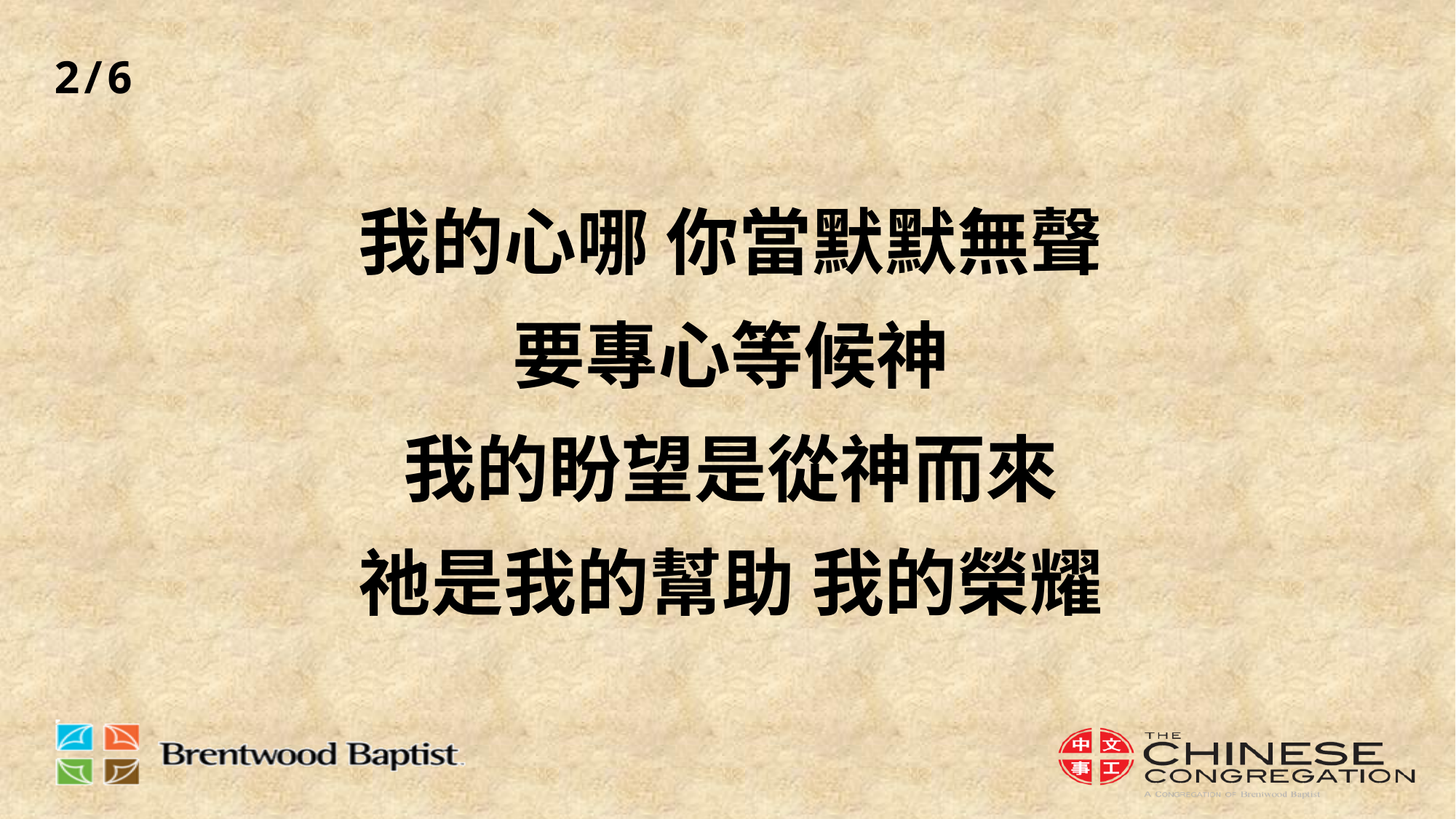

2/6
# 我的心哪 你當默默無聲 要專心等候神 我的盼望是從神而來 祂是我的幫助 我的榮耀